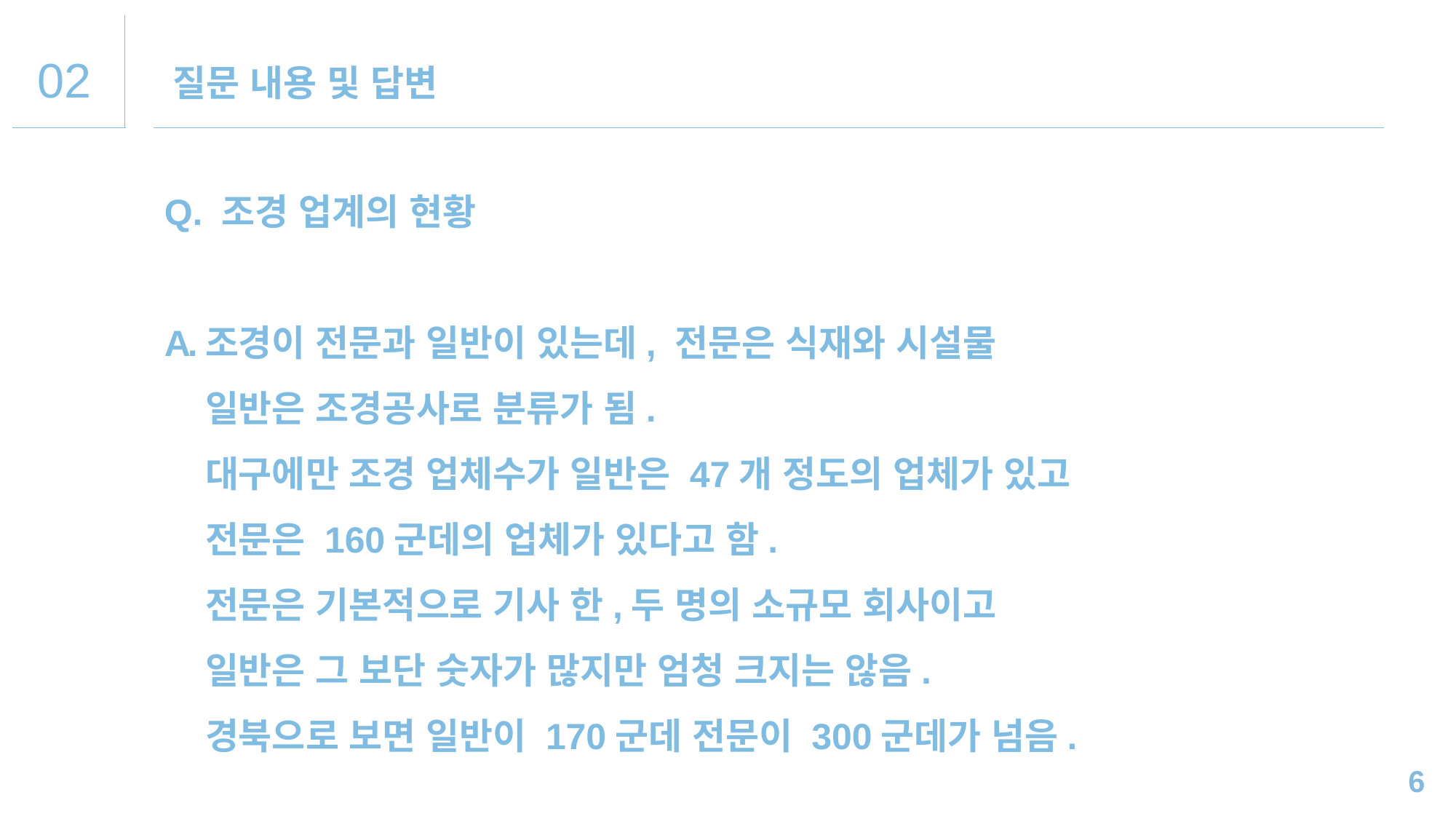

02
질문 내용 및 답변
Q. 조경 업계의 현황

조경이 전문과 일반이 있는데, 전문은 식재와 시설물
일반은 조경공사로 분류가 됨.
대구에만 조경 업체수가 일반은 47개 정도의 업체가 있고
전문은 160군데의 업체가 있다고 함.
전문은 기본적으로 기사 한,두 명의 소규모 회사이고
일반은 그 보단 숫자가 많지만 엄청 크지는 않음.
경북으로 보면 일반이 170군데 전문이 300군데가 넘음.
6